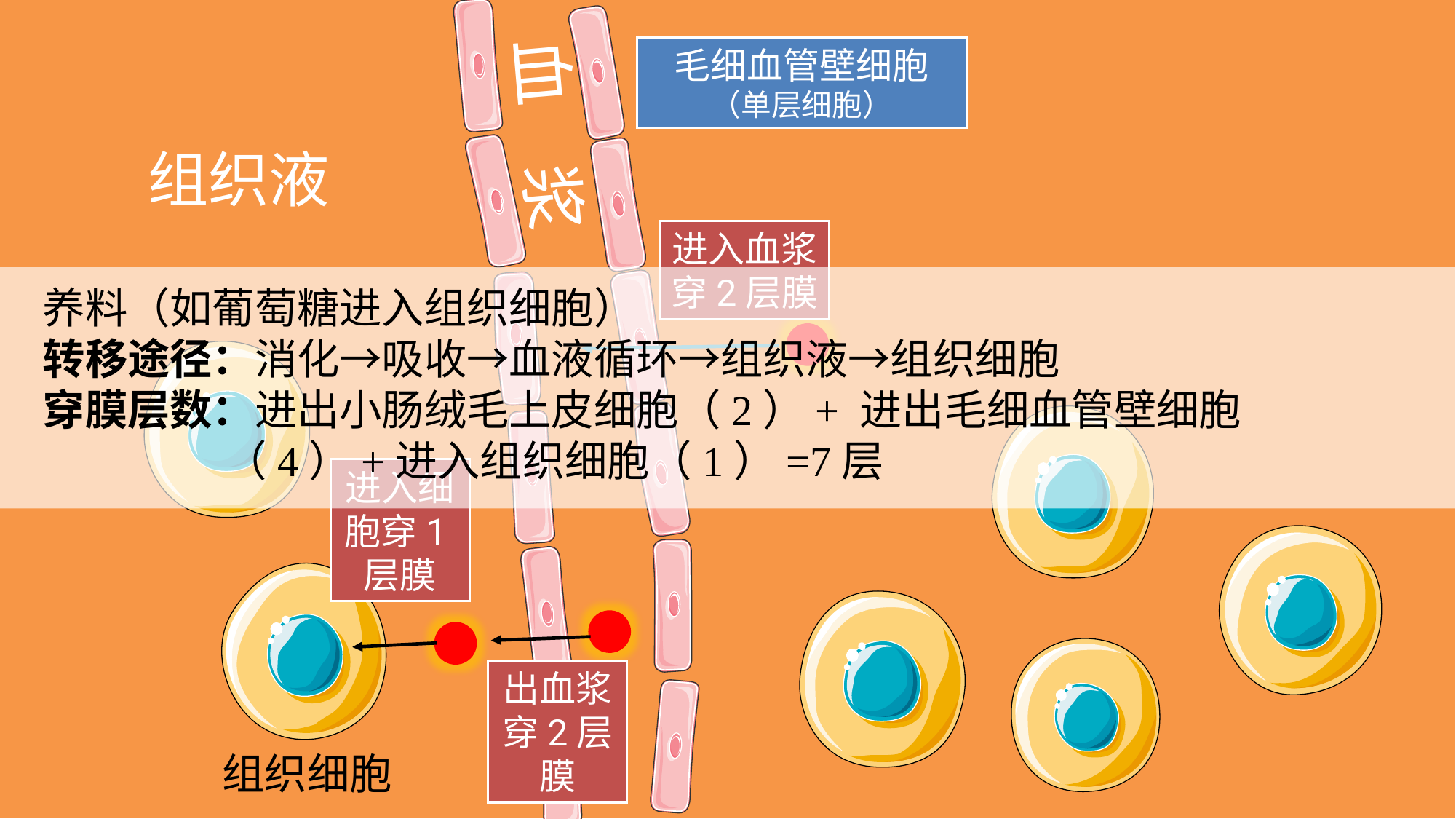

血    浆
毛细血管壁细胞
（单层细胞）
组织液
进入血浆
穿2层膜

养料（如葡萄糖进入组织细胞）
转移途径：消化→吸收→血液循环→组织液→组织细胞
穿膜层数：进出小肠绒毛上皮细胞（2）+ 进出毛细血管壁细胞（4）+进入组织细胞（1）=7层

进入细胞穿1层膜

出血浆
穿2层膜
组织细胞